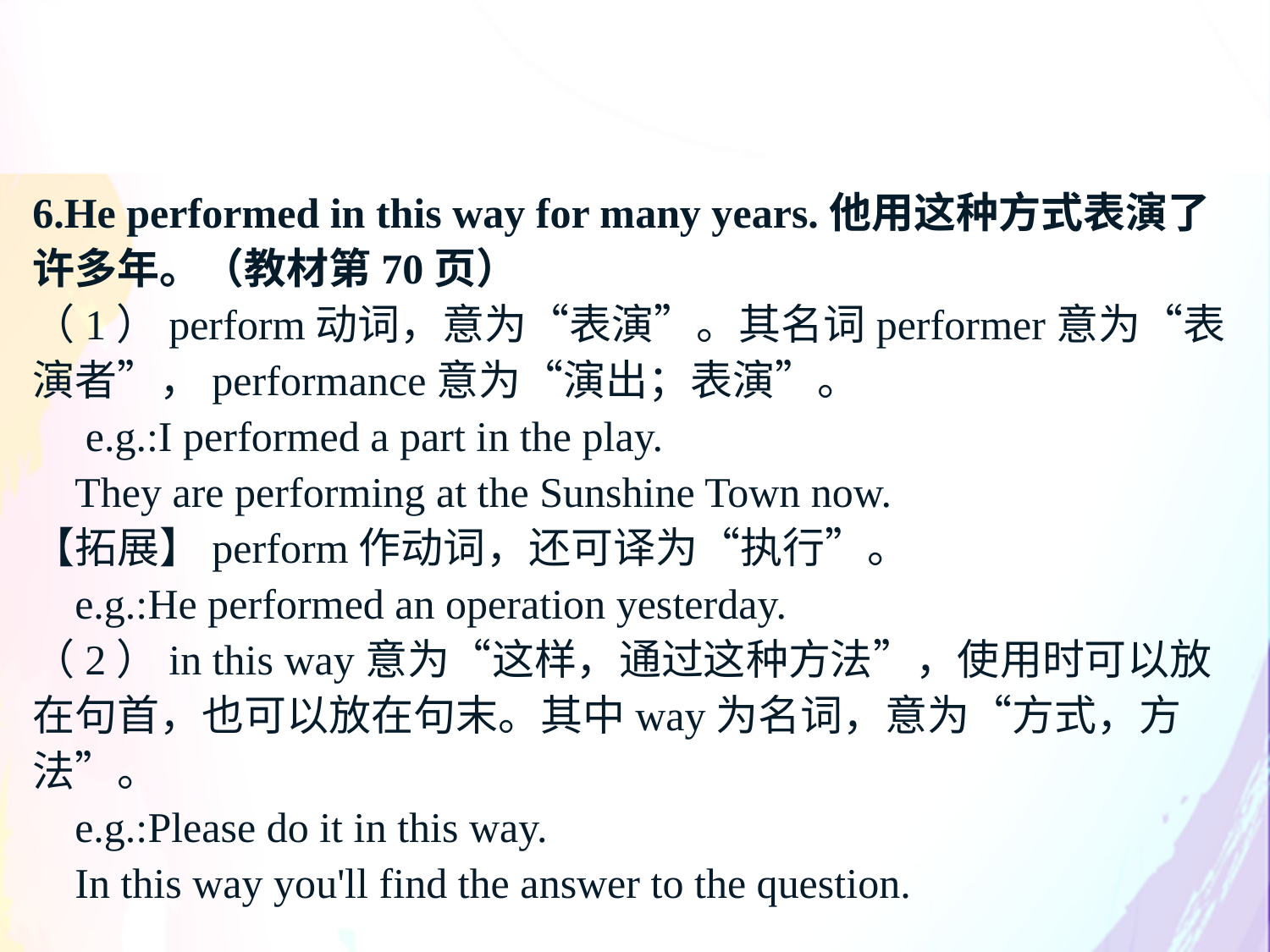

6.He performed in this way for many years.他用这种方式表演了许多年。（教材第70页）
（1）perform动词，意为“表演”。其名词performer意为“表演者”，performance意为“演出；表演”。
     e.g.:I performed a part in the play.
    They are performing at the Sunshine Town now.
【拓展】perform作动词，还可译为“执行”。
    e.g.:He performed an operation yesterday.
（2）in this way意为“这样，通过这种方法”，使用时可以放在句首，也可以放在句末。其中way为名词，意为“方式，方法”。
    e.g.:Please do it in this way.
    In this way you'll find the answer to the question.